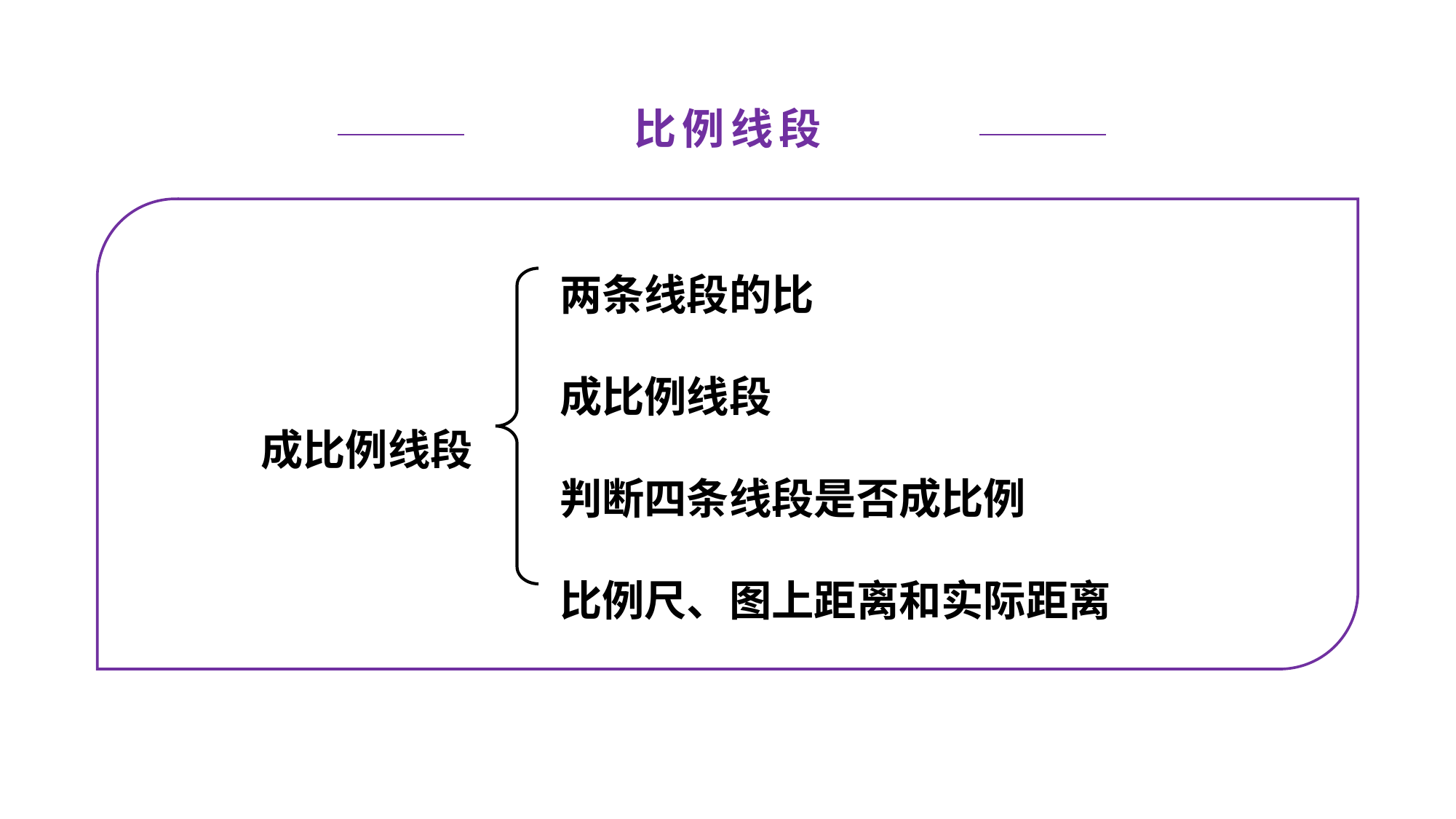

比例线段

两条线段的比
成比例线段
判断四条线段是否成比例
比例尺、图上距离和实际距离

成比例线段